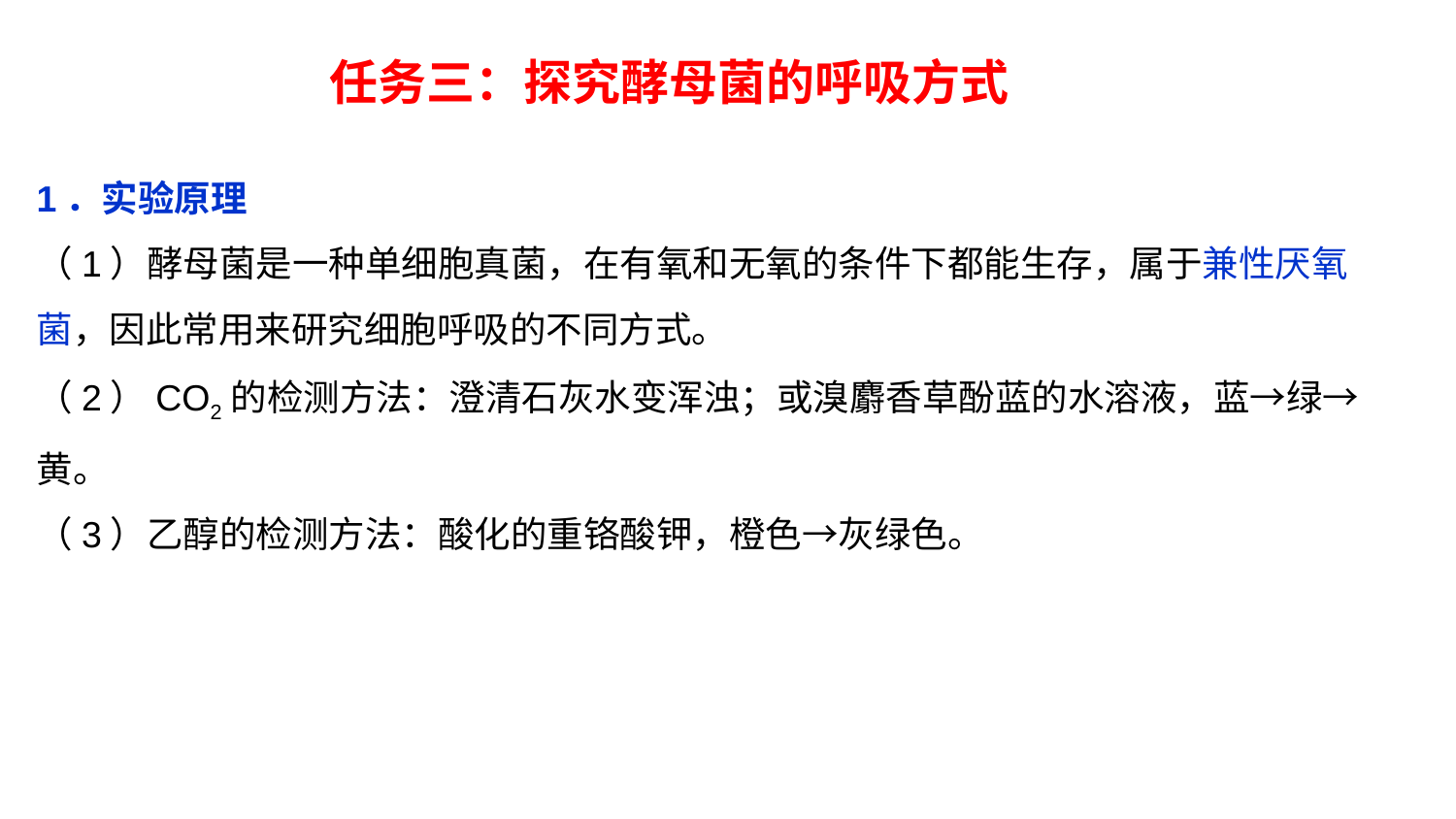

# 任务三：探究酵母菌的呼吸方式
1．实验原理
（1）酵母菌是一种单细胞真菌，在有氧和无氧的条件下都能生存，属于兼性厌氧菌，因此常用来研究细胞呼吸的不同方式。
（2）CO2的检测方法：澄清石灰水变浑浊；或溴麝香草酚蓝的水溶液，蓝→绿→黄。
（3）乙醇的检测方法：酸化的重铬酸钾，橙色→灰绿色。